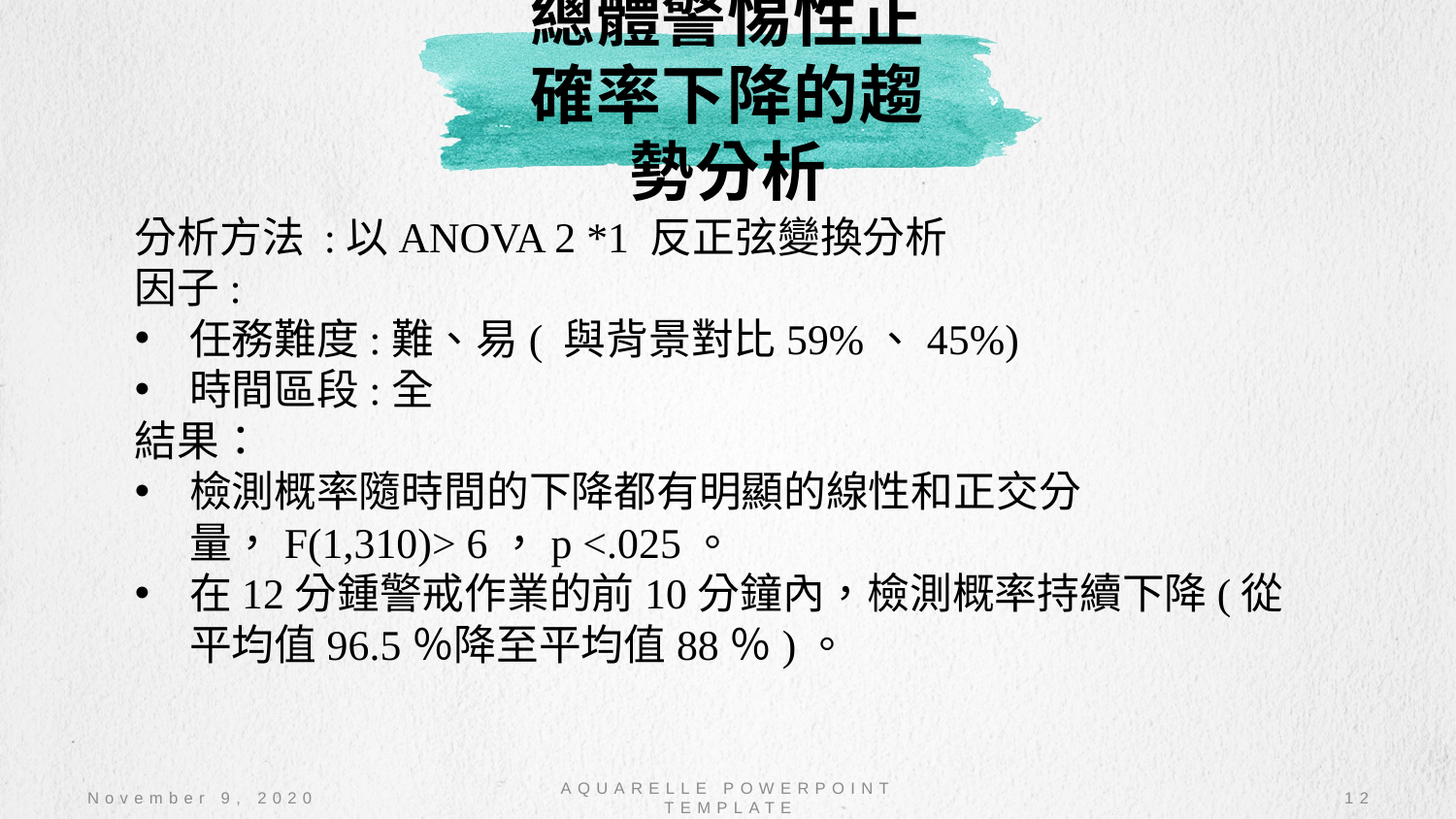

# 總體警惕性正確率下降的趨勢分析
分析方法 :以ANOVA 2 *1 反正弦變換分析
因子:
任務難度:難、易( 與背景對比59%、45%)
時間區段:全
結果：
檢測概率隨時間的下降都有明顯的線性和正交分量，F(1,310)> 6，p <.025。
在12分鍾警戒作業的前10分鐘內，檢測概率持續下降(從平均值96.5％降至平均值88％)。

November 9, 2020
AQUARELLE POWERPOINT TEMPLATE
12